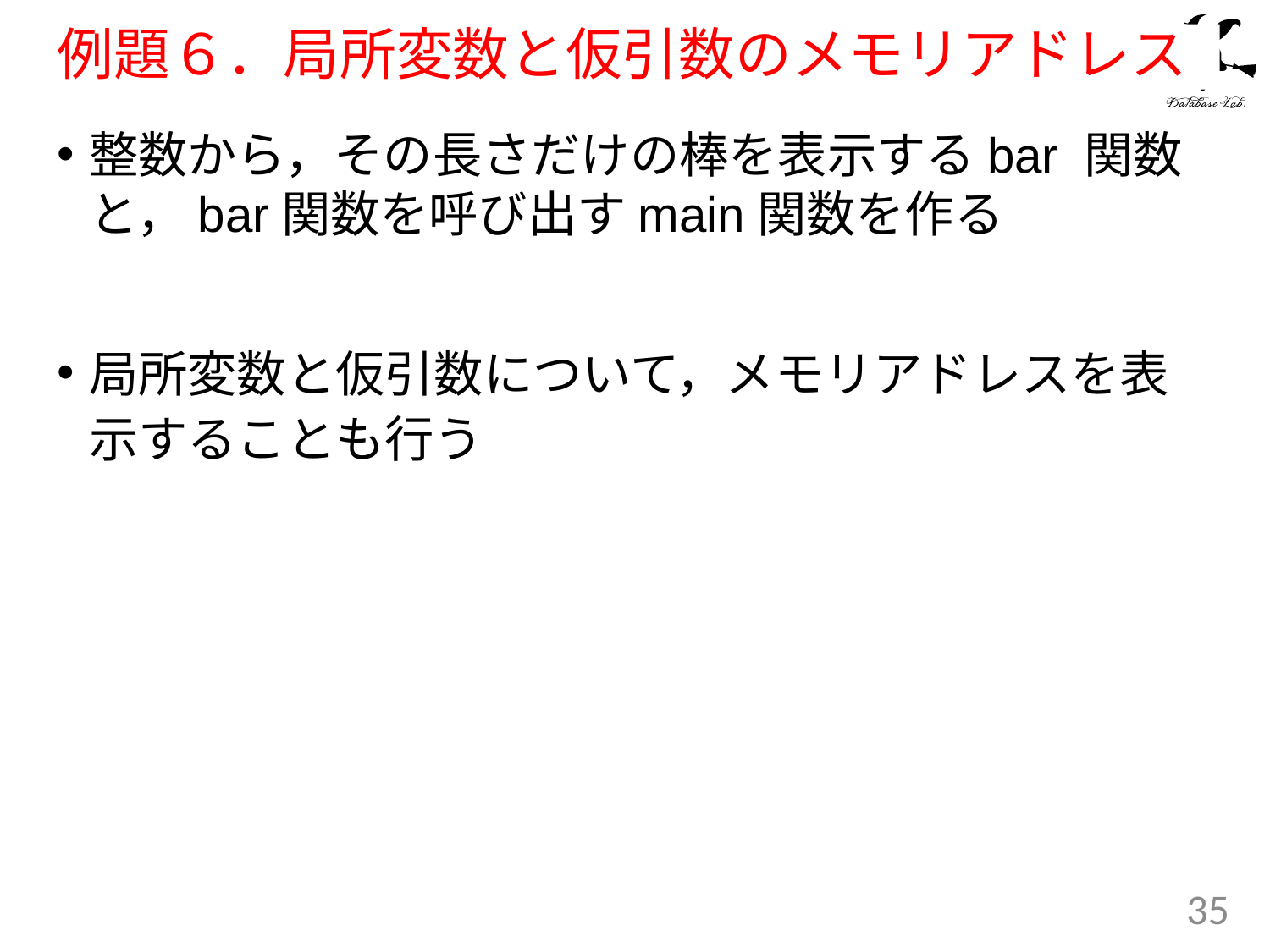

# 例題６．局所変数と仮引数のメモリアドレス
整数から，その長さだけの棒を表示するbar 関数と，bar関数を呼び出すmain関数を作る

局所変数と仮引数について，メモリアドレスを表示することも行う

35